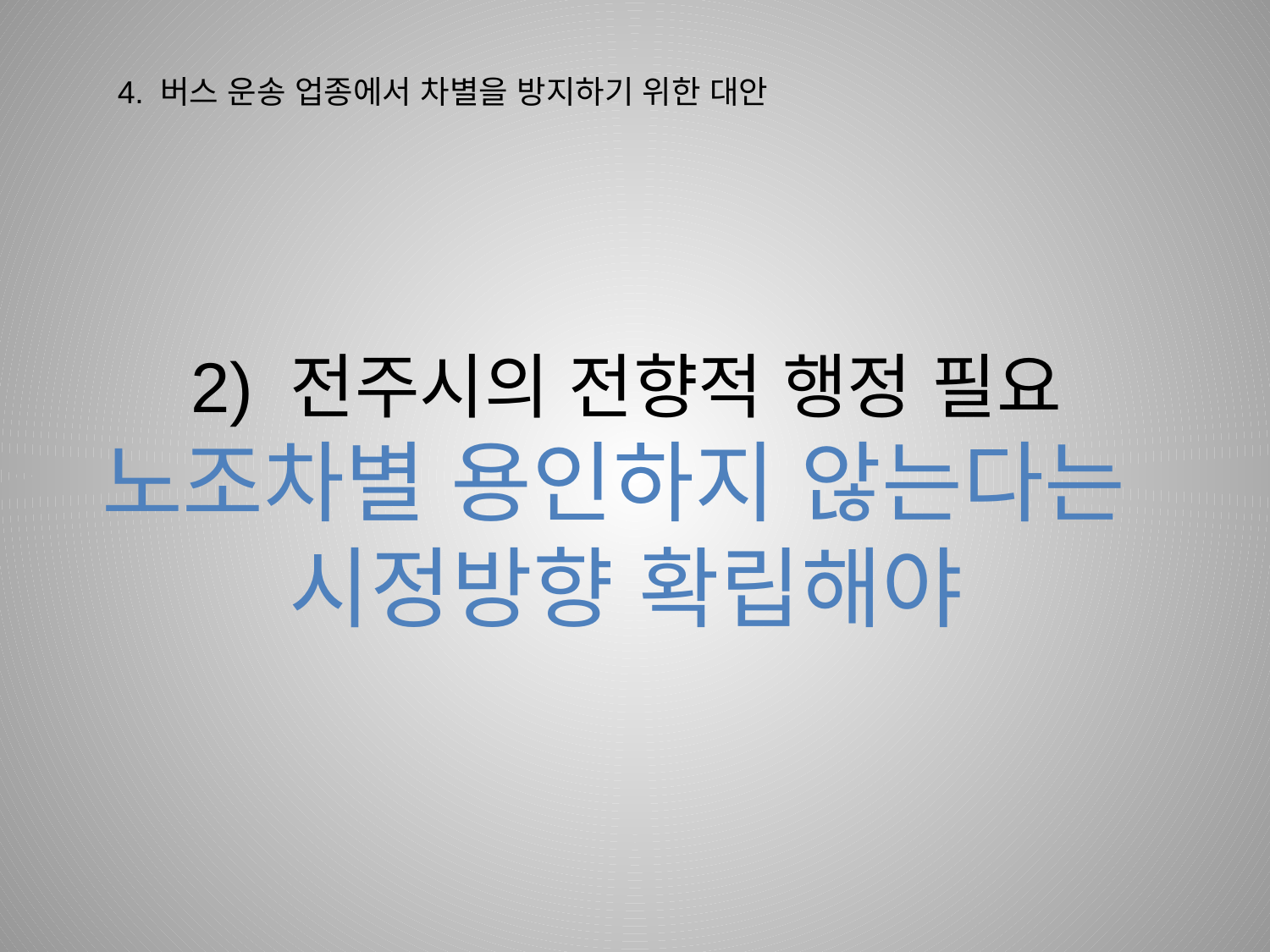

4. 버스 운송 업종에서 차별을 방지하기 위한 대안
# 2) 전주시의 전향적 행정 필요 노조차별 용인하지 않는다는 시정방향 확립해야